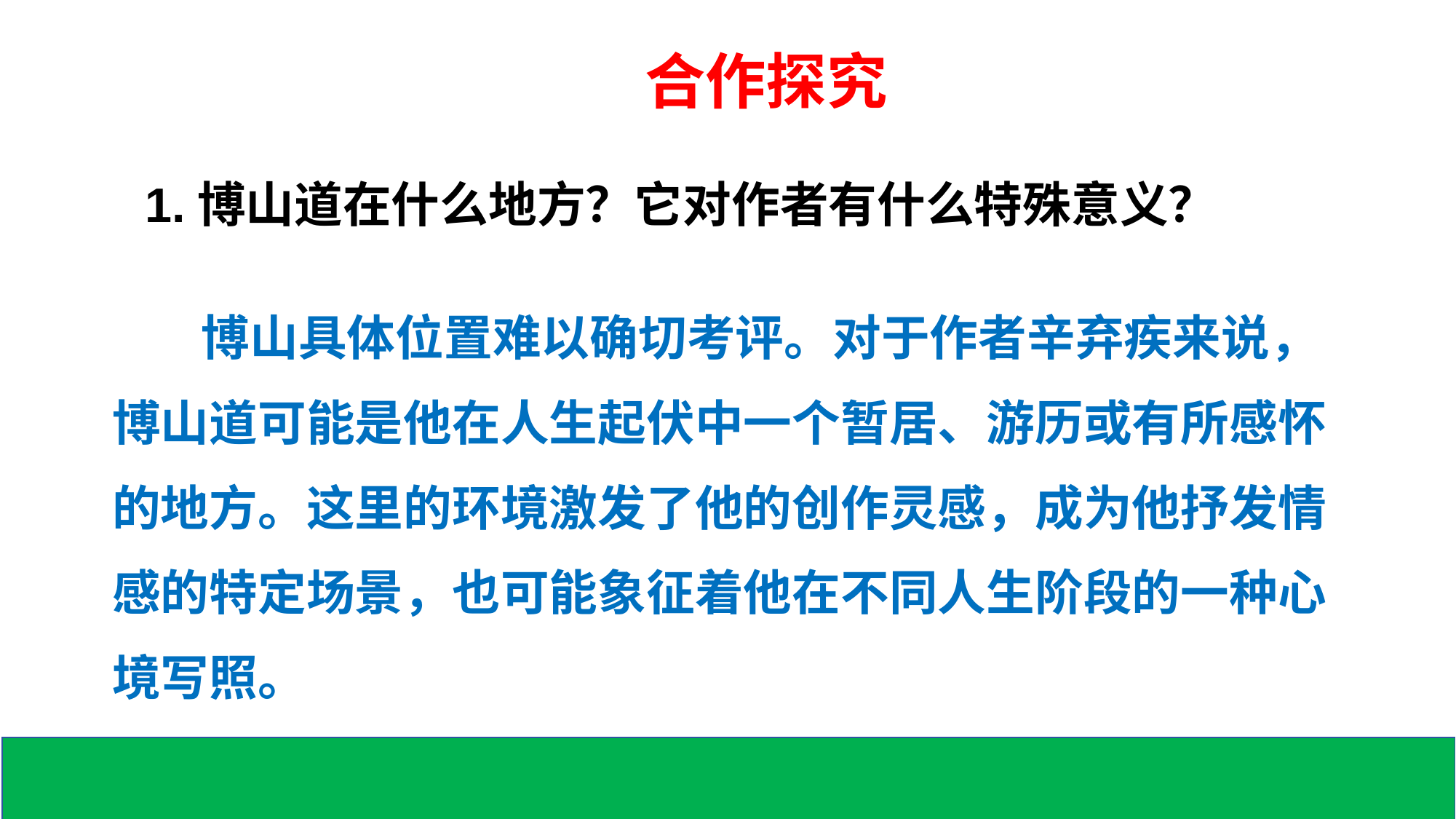

合作探究
        1.博山道在什么地方？它对作者有什么特殊意义？
       博山具体位置难以确切考评。对于作者辛弃疾来说，博山道可能是他在人生起伏中一个暂居、游历或有所感怀的地方。这里的环境激发了他的创作灵感，成为他抒发情感的特定场景，也可能象征着他在不同人生阶段的一种心境写照。